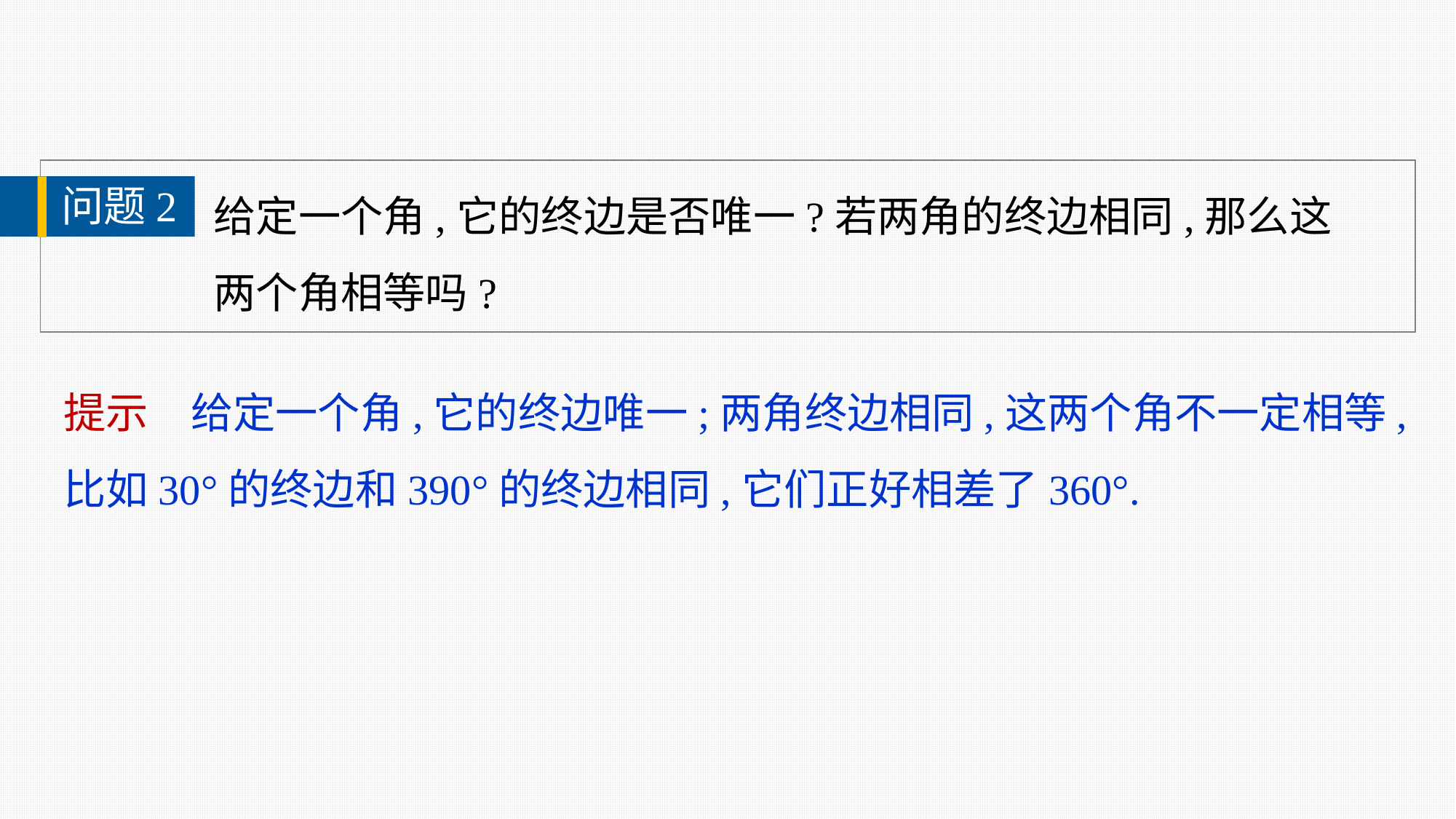

给定一个角,它的终边是否唯一?若两角的终边相同,那么这两个角相等吗?

问题2

提示　给定一个角,它的终边唯一;两角终边相同,这两个角不一定相等,比如30°的终边和390°的终边相同,它们正好相差了360°.